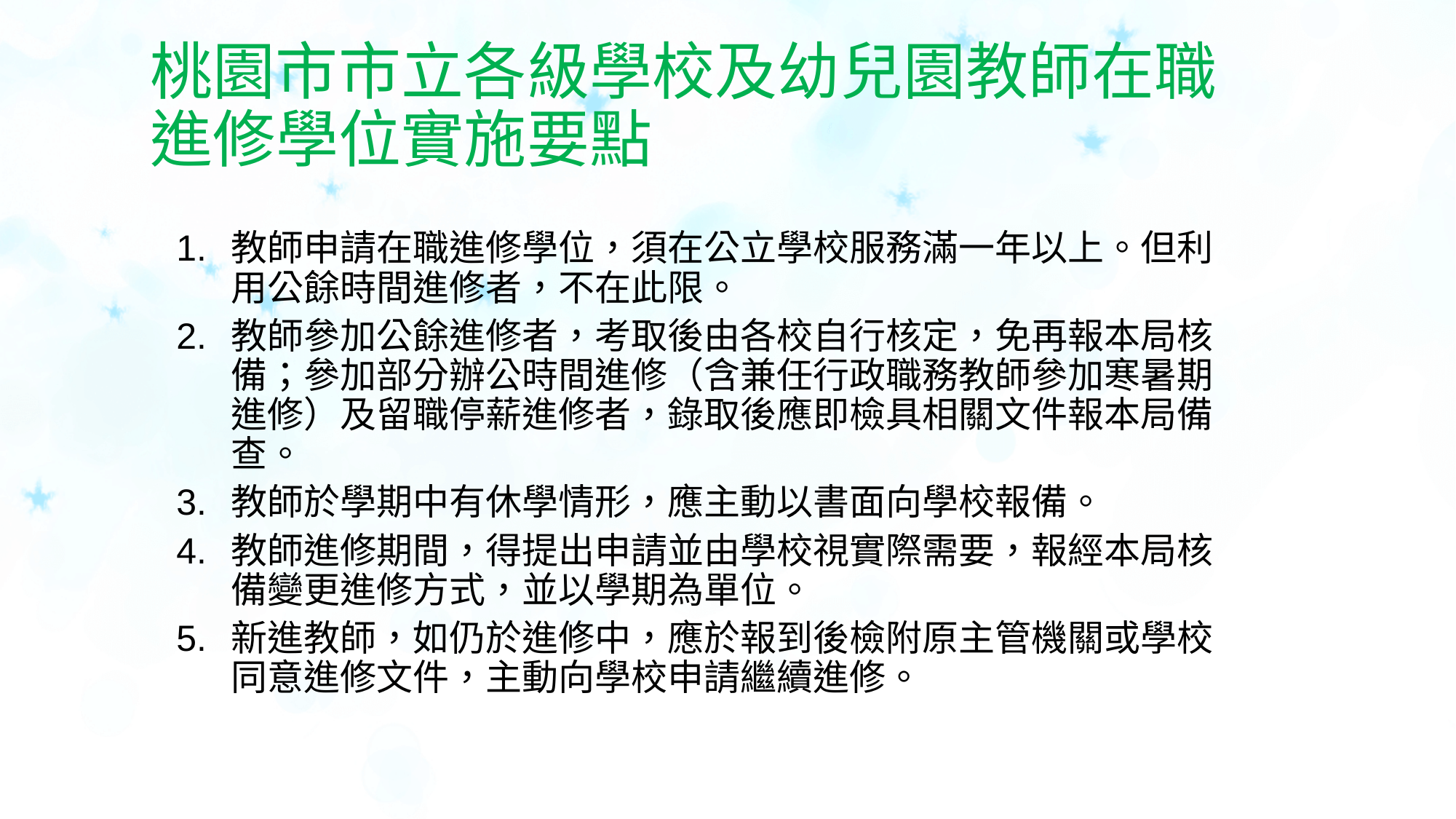

# 桃園市市立各級學校及幼兒園教師在職進修學位實施要點
教師申請在職進修學位，須在公立學校服務滿一年以上。但利用公餘時間進修者，不在此限。
教師參加公餘進修者，考取後由各校自行核定，免再報本局核備；參加部分辦公時間進修（含兼任行政職務教師參加寒暑期進修）及留職停薪進修者，錄取後應即檢具相關文件報本局備查。
教師於學期中有休學情形，應主動以書面向學校報備。
教師進修期間，得提出申請並由學校視實際需要，報經本局核備變更進修方式，並以學期為單位。
新進教師，如仍於進修中，應於報到後檢附原主管機關或學校同意進修文件，主動向學校申請繼續進修。